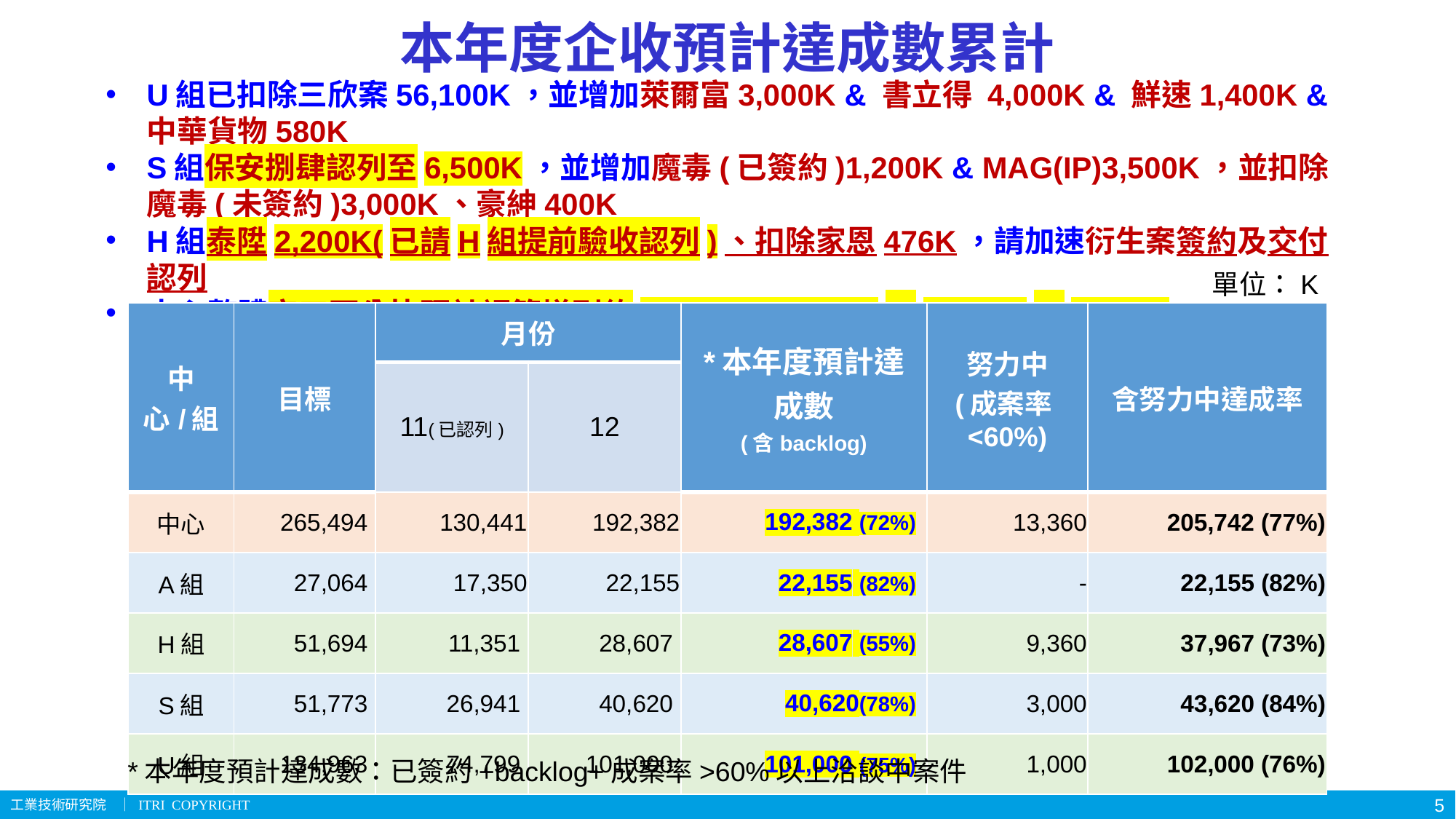

# 本年度企收預計達成數累計
U組已扣除三欣案56,100K，並增加萊爾富3,000K & 書立得 4,000K & 鮮速1,400K & 中華貨物580K
S組保安捌肆認列至6,500K，並增加魔毒(已簽約)1,200K & MAG(IP)3,500K，並扣除魔毒(未簽約)3,000K、豪紳400K
H組泰陞2,200K(已請H組提前驗收認列)、扣除家恩476K，請加速衍生案簽約及交付認列
中心整體完工百分比預計調節增列約2,689K(U:2,371K；S:237K；H:81K)
單位：K
| 中心/組 | 目標 | 月份 |  | \*本年度預計達成數 (含backlog) | 努力中 (成案率<60%) | 含努力中達成率 |
| --- | --- | --- | --- | --- | --- | --- |
|  |  | 11(已認列) | 12 |  |  |  |
| 中心 | 265,494 | 130,441 | 192,382 | 192,382 (72%) | 13,360 | 205,742 (77%) |
| A組 | 27,064 | 17,350 | 22,155 | 22,155 (82%) | - | 22,155 (82%) |
| H組 | 51,694 | 11,351 | 28,607 | 28,607 (55%) | 9,360 | 37,967 (73%) |
| S組 | 51,773 | 26,941 | 40,620 | 40,620(78%) | 3,000 | 43,620 (84%) |
| U組 | 134,963 | 74,799 | 101,000 | 101,000 (75%) | 1,000 | 102,000 (76%) |
*本年度預計達成數：已簽約+backlog+成案率>60%以上洽談中案件